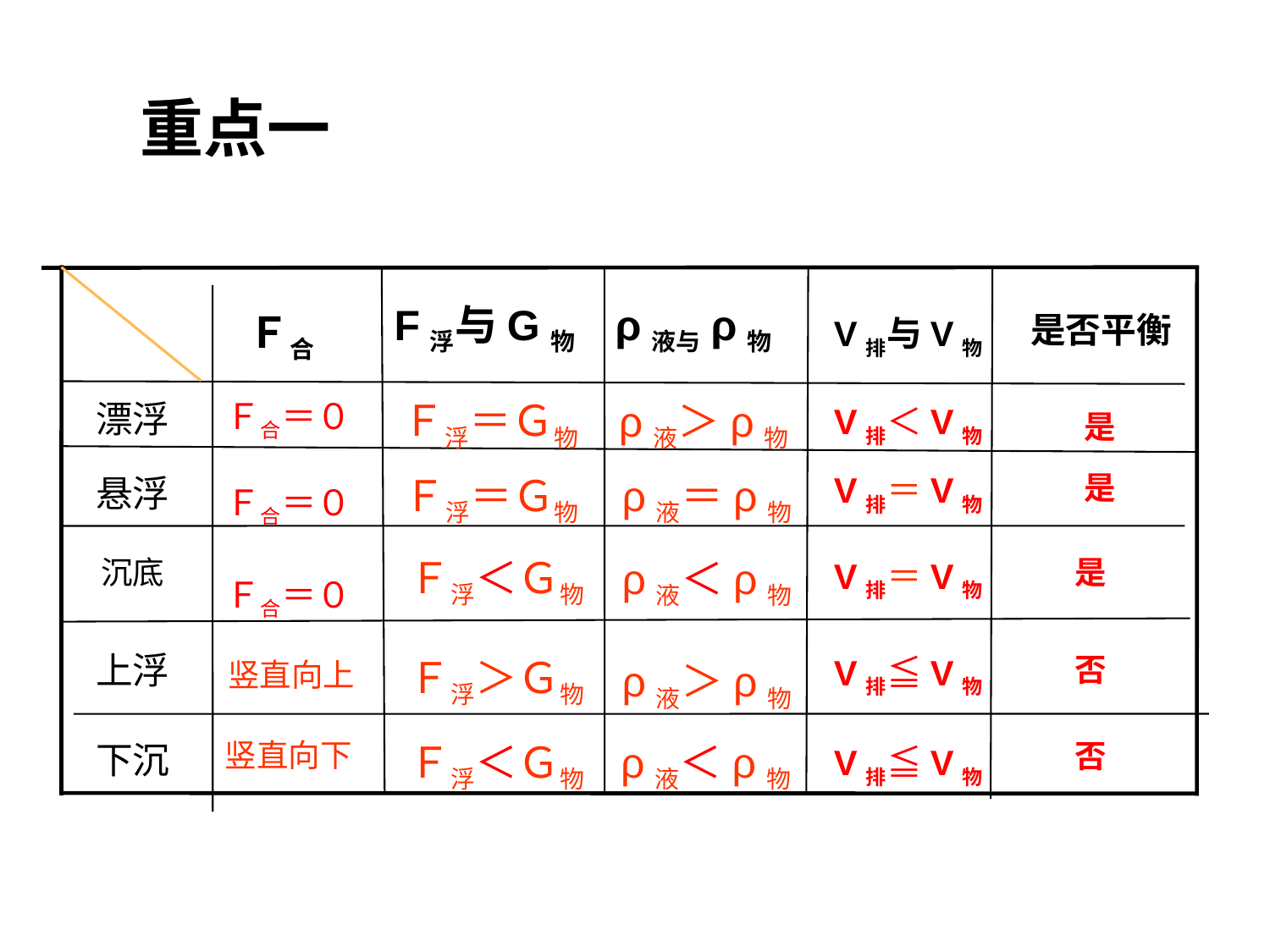

重点一

F浮与G物
ρ液与ρ物
Ｆ合

漂浮

悬浮

上浮
下沉

是否平衡
V排与V物
Ｆ合＝０
Ｆ浮＝Ｇ物
ρ液＞ρ物
V排＜V物
是
V排＝V物
是
Ｆ浮＝Ｇ物
ρ液＝ρ物
Ｆ合＝０
是
沉底
Ｆ浮＜Ｇ物
ρ液＜ρ物
V排＝V物
Ｆ合＝０
V排≦V物
否
Ｆ浮＞Ｇ物
竖直向上
ρ液＞ρ物

否
竖直向下
Ｆ浮＜Ｇ物
ρ液＜ρ物
V排≦V物